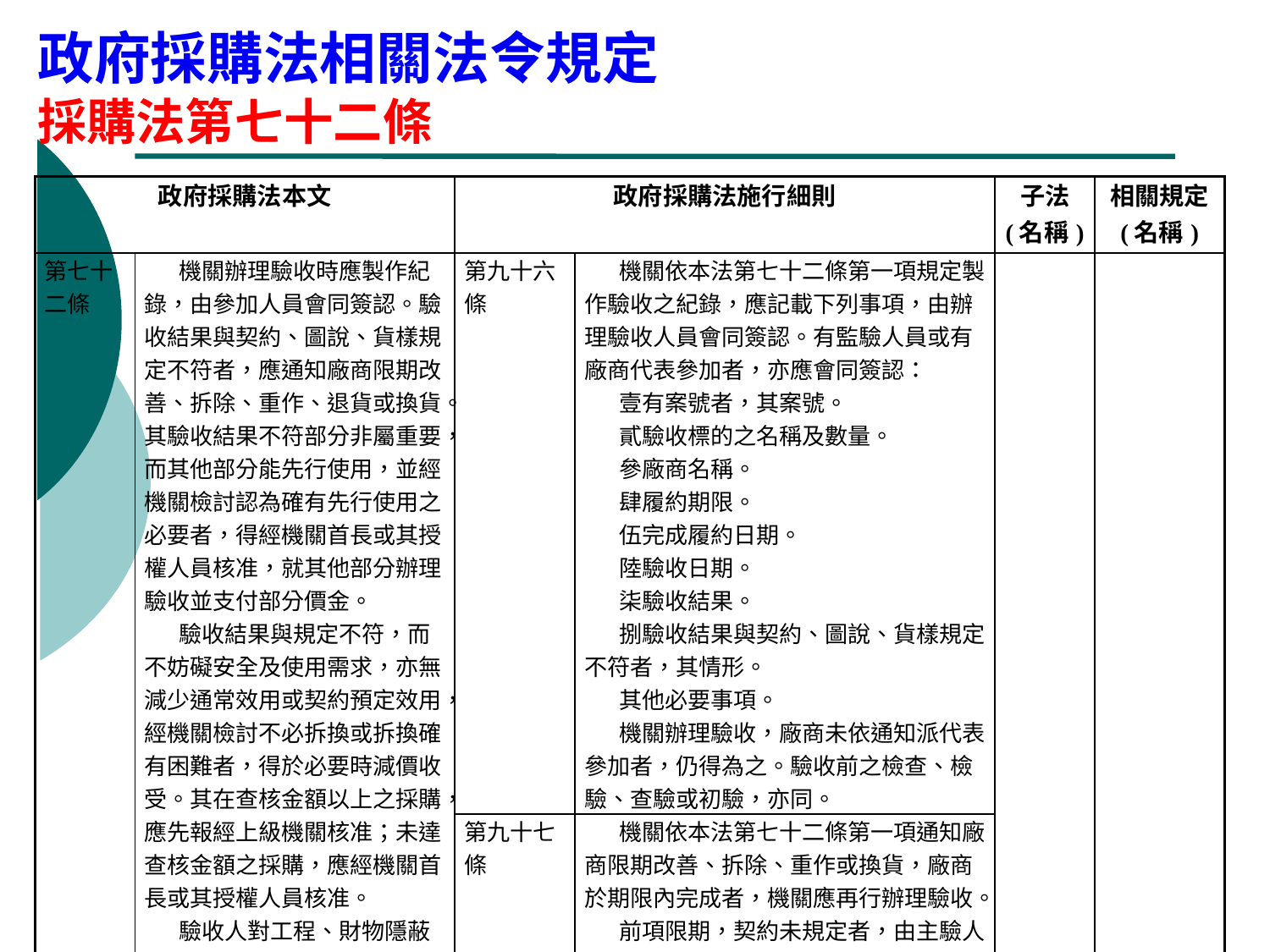

# 政府採購法相關法令規定 採購法第七十二條
| 政府採購法本文 |  | 政府採購法施行細則 |  | 子法 (名稱) | 相關規定 (名稱) |
| --- | --- | --- | --- | --- | --- |
| 第七十二條 | 機關辦理驗收時應製作紀錄，由參加人員會同簽認。驗收結果與契約、圖說、貨樣規定不符者，應通知廠商限期改善、拆除、重作、退貨或換貨。其驗收結果不符部分非屬重要，而其他部分能先行使用，並經機關檢討認為確有先行使用之必要者，得經機關首長或其授權人員核准，就其他部分辦理驗收並支付部分價金。 驗收結果與規定不符，而不妨礙安全及使用需求，亦無減少通常效用或契約預定效用，經機關檢討不必拆換或拆換確有困難者，得於必要時減價收受。其在查核金額以上之採購，應先報經上級機關核准；未達查核金額之採購，應經機關首長或其授權人員核准。 驗收人對工程、財物隱蔽部分，於必要時得拆驗或化驗。 | 第九十六條 | 機關依本法第七十二條第一項規定製作驗收之紀錄，應記載下列事項，由辦理驗收人員會同簽認。有監驗人員或有廠商代表參加者，亦應會同簽認： 有案號者，其案號。 驗收標的之名稱及數量。 廠商名稱。 履約期限。 完成履約日期。 驗收日期。 驗收結果。 驗收結果與契約、圖說、貨樣規定不符者，其情形。 其他必要事項。 機關辦理驗收，廠商未依通知派代表參加者，仍得為之。驗收前之檢查、檢驗、查驗或初驗，亦同。 |  |  |
|  |  | 第九十七條 | 機關依本法第七十二條第一項通知廠商限期改善、拆除、重作或換貨，廠商於期限內完成者，機關應再行辦理驗收。 前項限期，契約未規定者，由主驗人定之。 |  |  |